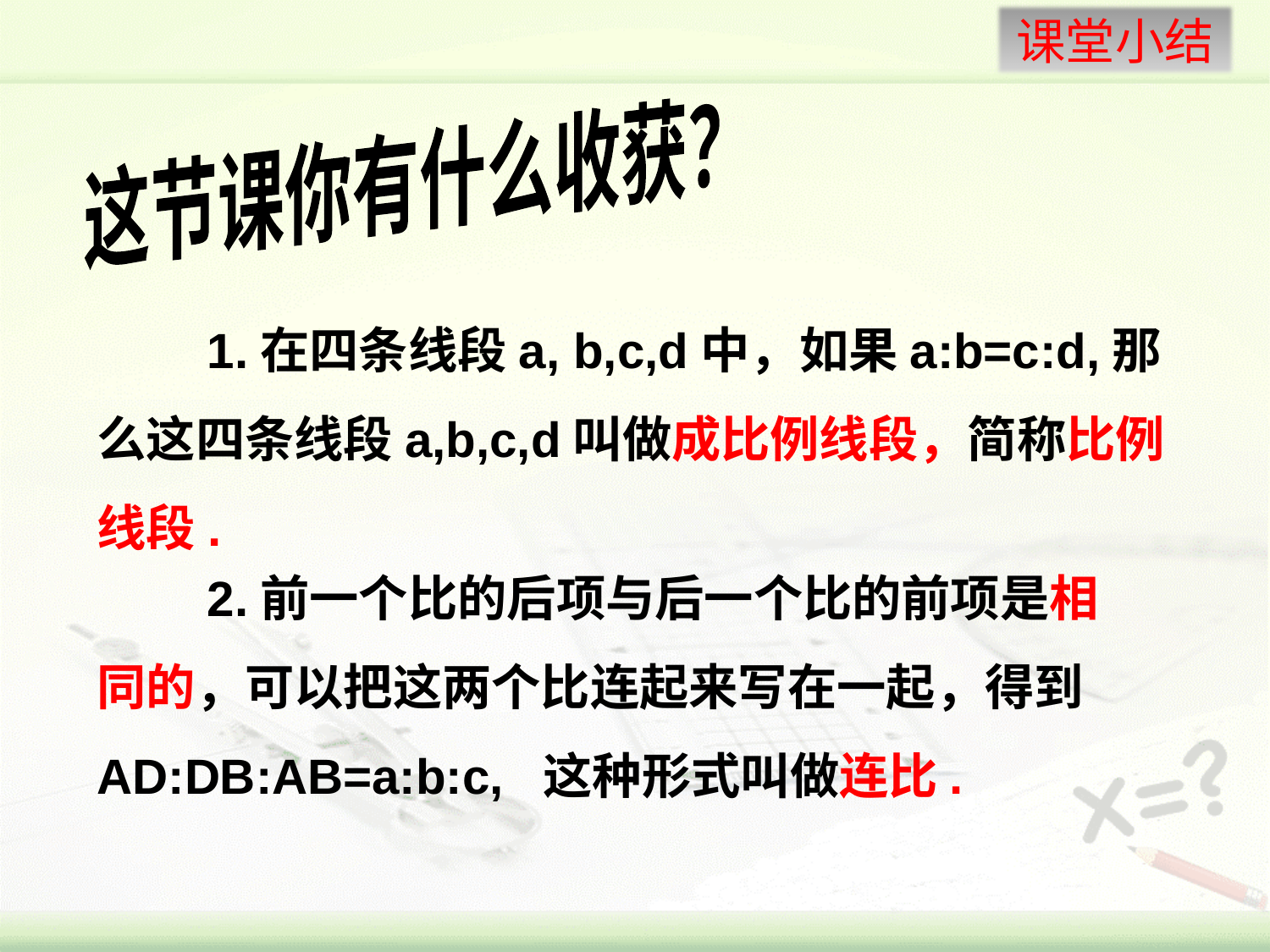

这节课你有什么收获？
        1.在四条线段a, b,c,d中，如果a:b=c:d,那么这四条线段a,b,c,d叫做成比例线段，简称比例线段.
        2.前一个比的后项与后一个比的前项是相同的，可以把这两个比连起来写在一起，得到 AD:DB:AB=a:b:c,  这种形式叫做连比.